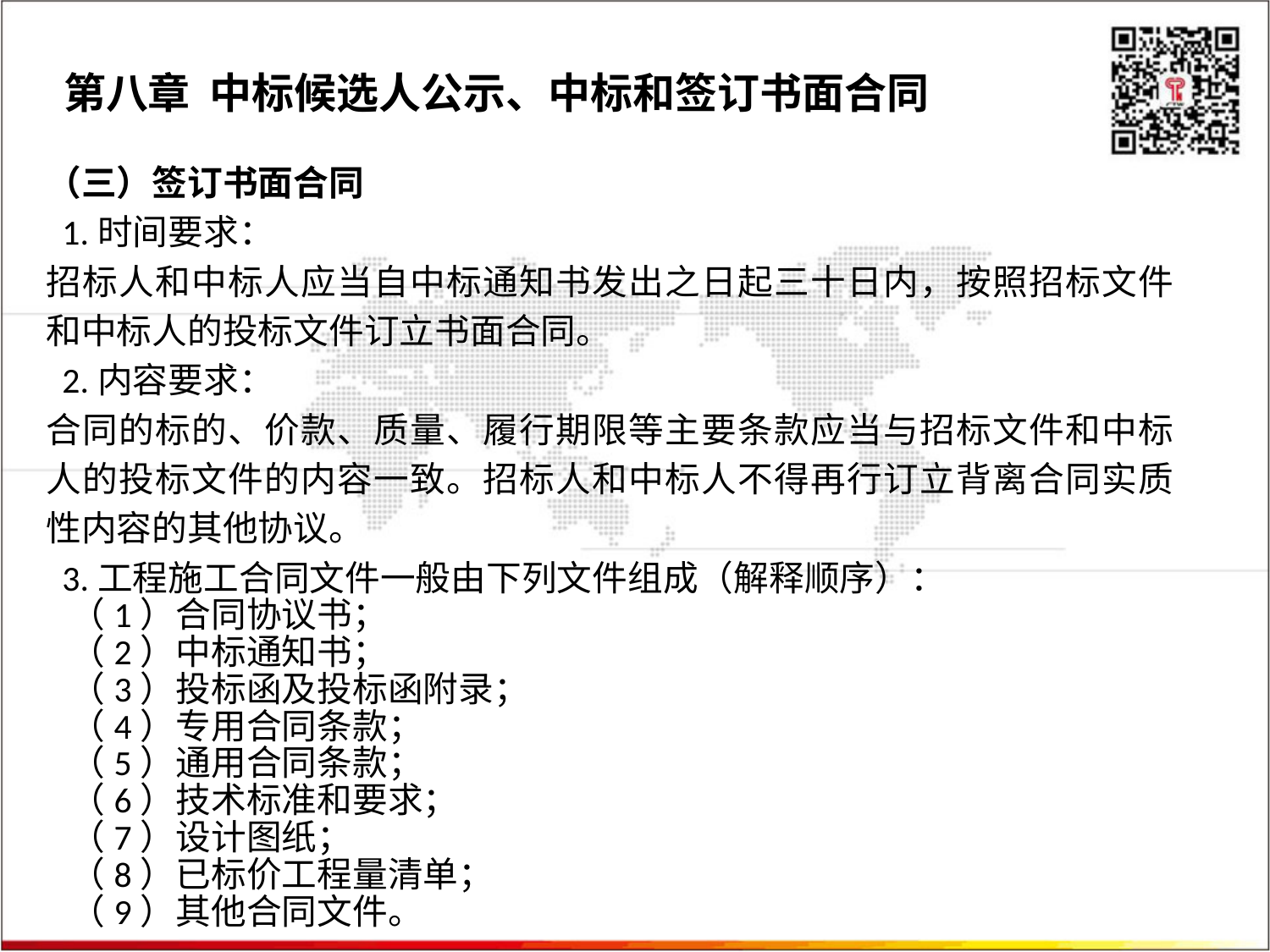

第八章  中标候选人公示、中标和签订书面合同
（三）签订书面合同
  1.时间要求：
招标人和中标人应当自中标通知书发出之日起三十日内，按照招标文件和中标人的投标文件订立书面合同。
  2.内容要求：
合同的标的、价款、质量、履行期限等主要条款应当与招标文件和中标人的投标文件的内容一致。招标人和中标人不得再行订立背离合同实质性内容的其他协议。
  3.工程施工合同文件一般由下列文件组成（解释顺序）：
  （1）合同协议书；
  （2）中标通知书；
  （3）投标函及投标函附录；
  （4）专用合同条款；
  （5）通用合同条款；
  （6）技术标准和要求；
  （7）设计图纸；
  （8）已标价工程量清单；
  （9）其他合同文件。